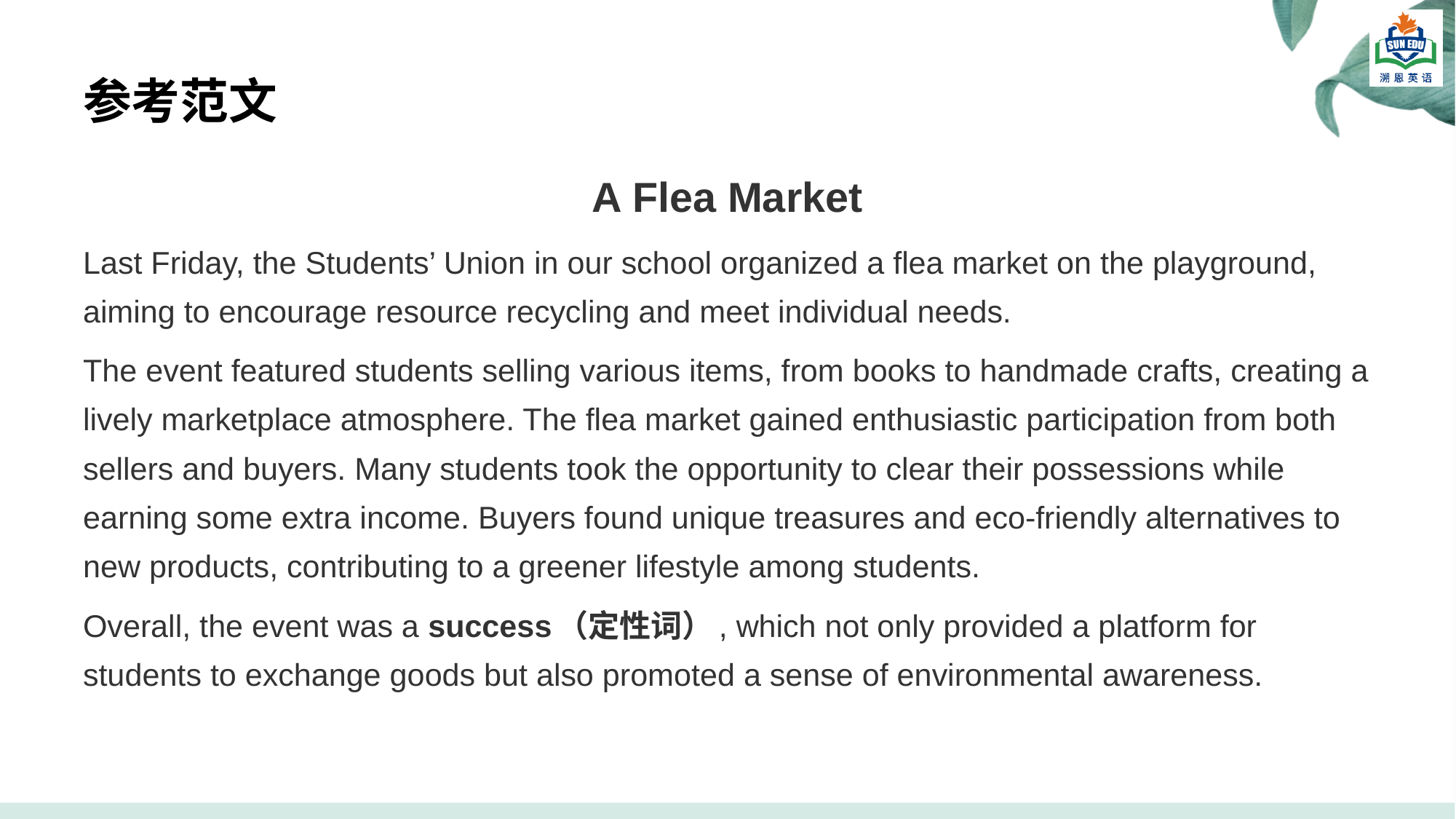

# 参考范文
A Flea Market
Last Friday, the Students’ Union in our school organized a flea market on the playground, aiming to encourage resource recycling and meet individual needs.
The event featured students selling various items, from books to handmade crafts, creating a lively marketplace atmosphere. The flea market gained enthusiastic participation from both sellers and buyers. Many students took the opportunity to clear their possessions while earning some extra income. Buyers found unique treasures and eco-friendly alternatives to new products, contributing to a greener lifestyle among students.
Overall, the event was a success（定性词）, which not only provided a platform for students to exchange goods but also promoted a sense of environmental awareness.